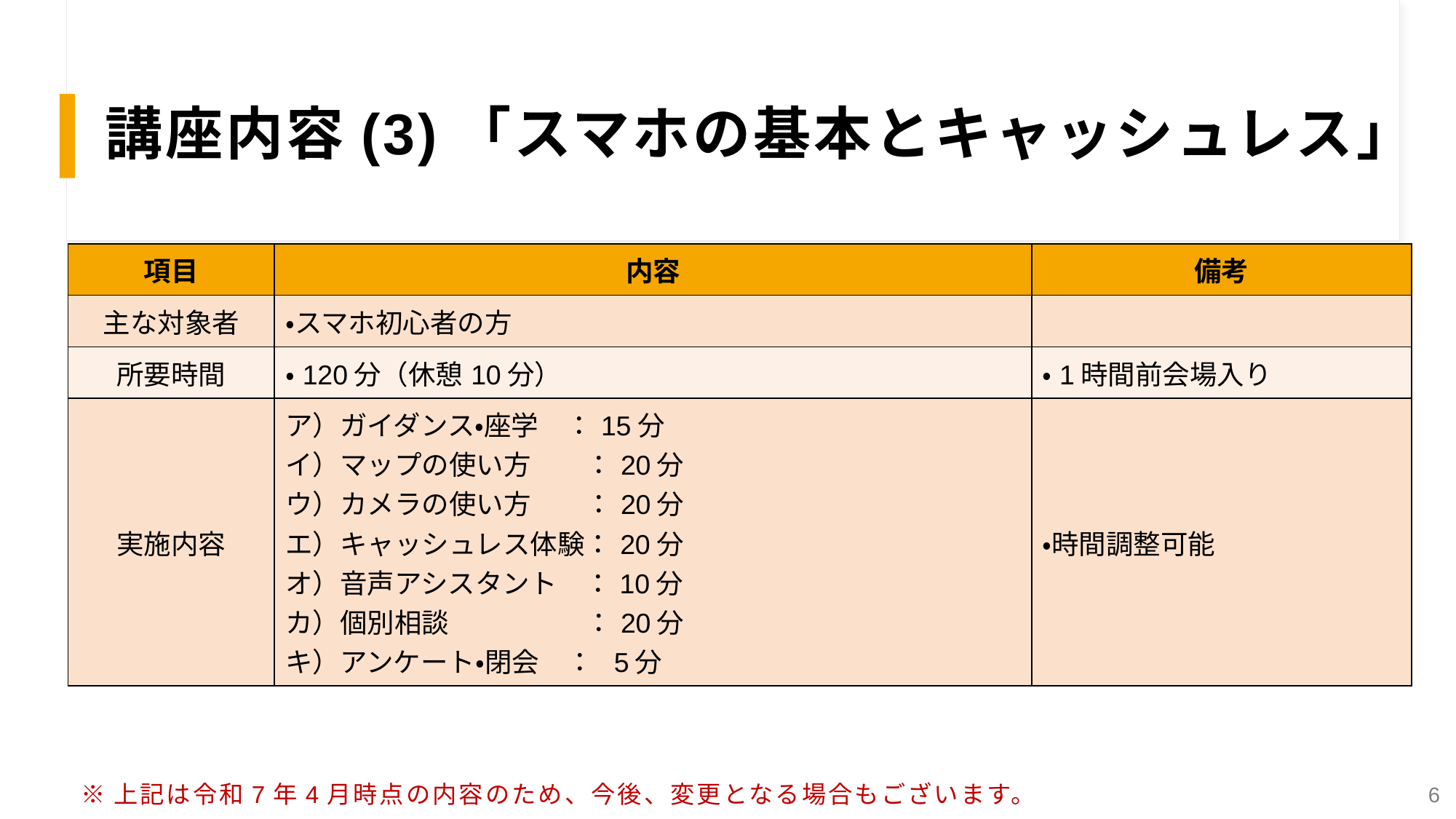

講座内容(3)「スマホの基本とキャッシュレス」
| 項目 | 内容 | 備考 |
| --- | --- | --- |
| 主な対象者 | ・スマホ初心者の方 |  |
| 所要時間 | ・120分（休憩10分） | ・1時間前会場入り |
| 実施内容 | ア）ガイダンス・座学　：15分 イ）マップの使い方　　：20分 ウ）カメラの使い方　　：20分 エ）キャッシュレス体験：20分 オ）音声アシスタント　：10分 カ）個別相談　　　　　：20分 キ）アンケート・閉会　： 5分 | ・時間調整可能 |
※上記は令和7年4月時点の内容のため、今後、変更となる場合もございます。
6